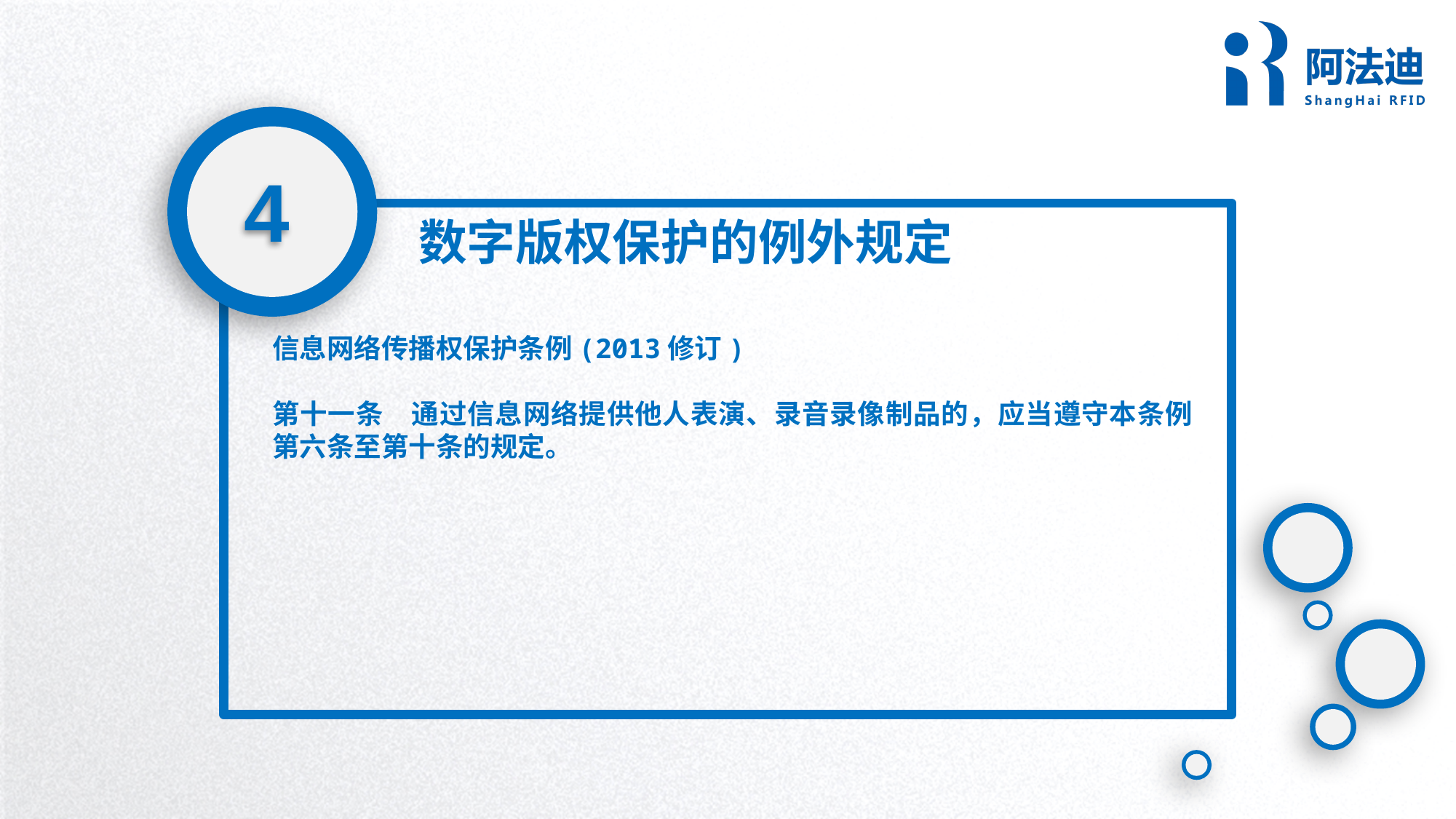

4

数字版权保护的例外规定
信息网络传播权保护条例(2013修订)

第十一条　通过信息网络提供他人表演、录音录像制品的，应当遵守本条例第六条至第十条的规定。

延时符